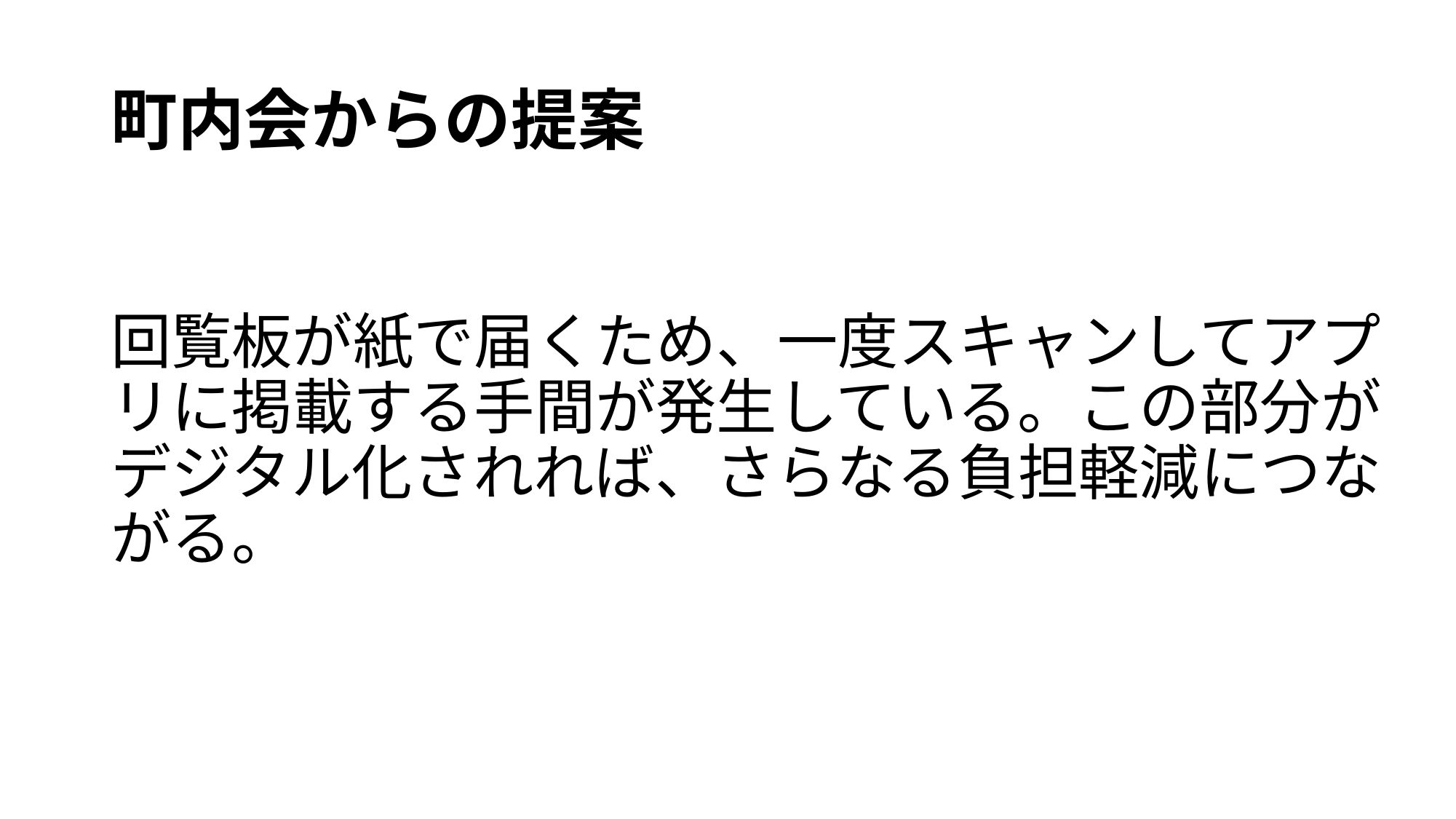

# 町内会からの提案

回覧板が紙で届くため、一度スキャンしてアプリに掲載する手間が発生している。この部分がデジタル化されれば、さらなる負担軽減につながる。